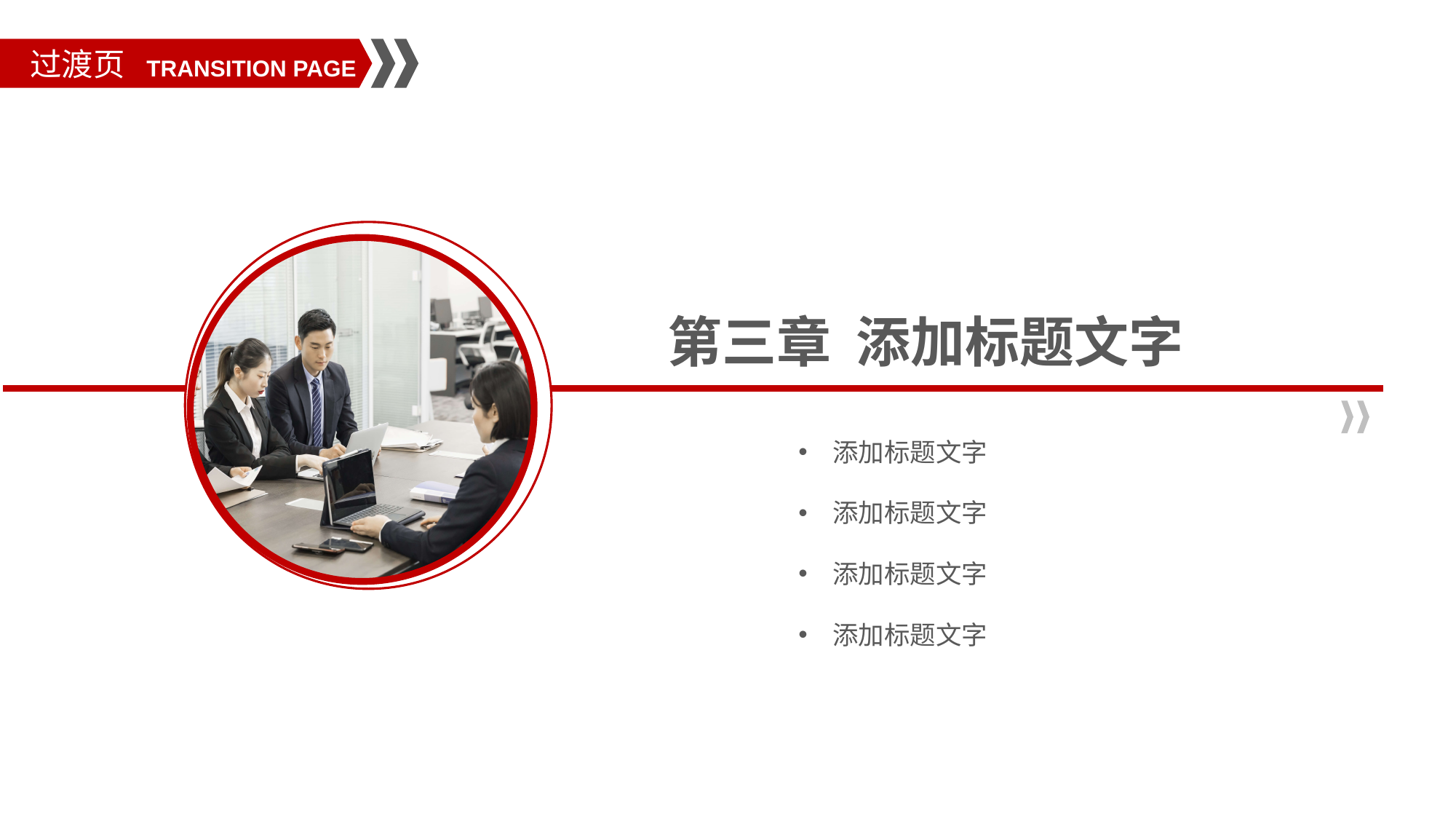

过渡页
TRANSITION PAGE

第三章  添加标题文字
添加标题文字
添加标题文字
添加标题文字
添加标题文字